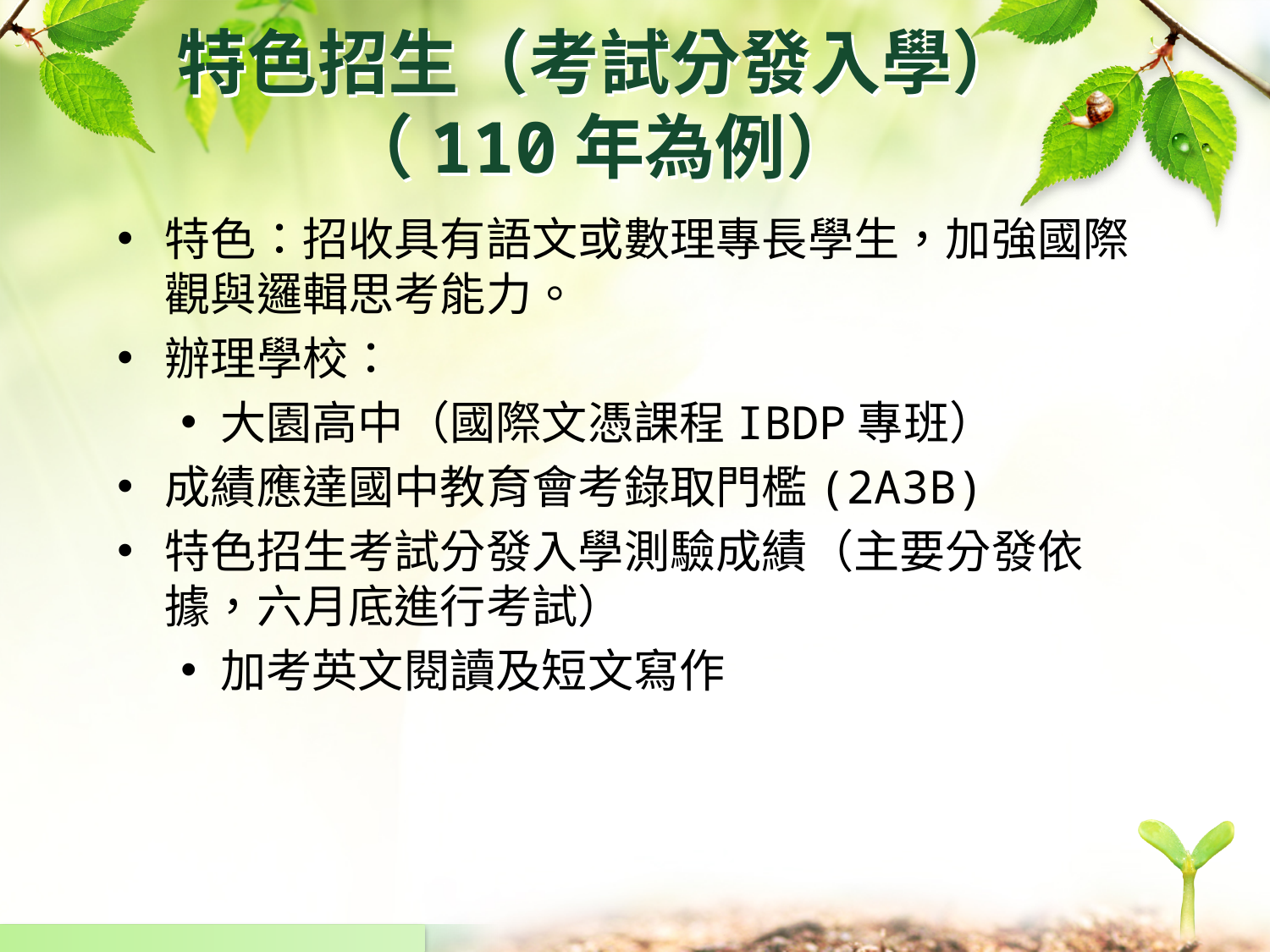

# 特色招生（考試分發入學） （110年為例）
特色：招收具有語文或數理專長學生，加強國際觀與邏輯思考能力。
辦理學校：
大園高中（國際文憑課程IBDP專班）
成績應達國中教育會考錄取門檻(2A3B)
特色招生考試分發入學測驗成績（主要分發依據，六月底進行考試）
加考英文閱讀及短文寫作